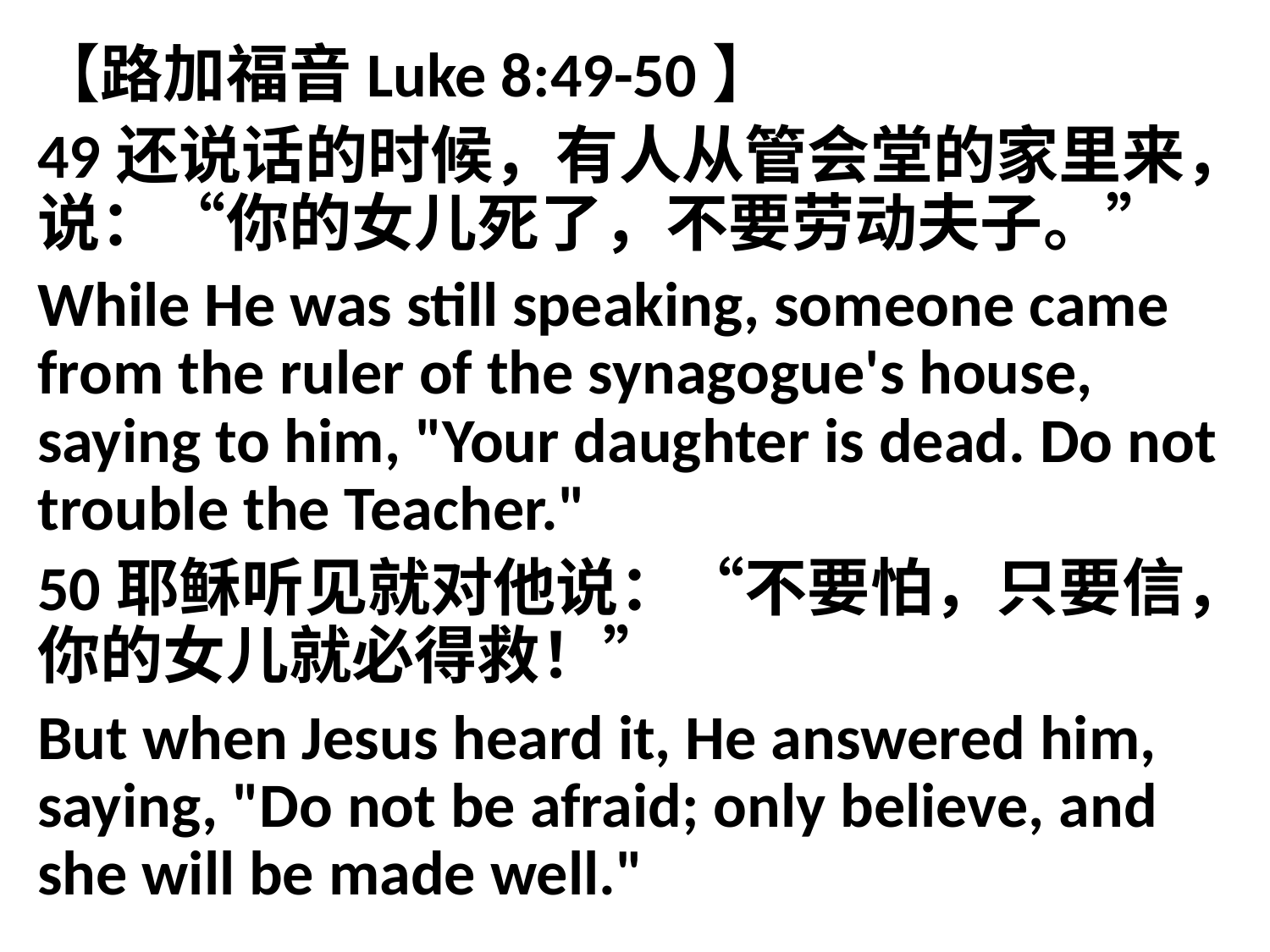

【路加福音Luke 8:49-50】
49还说话的时候，有人从管会堂的家里来，说：“你的女儿死了，不要劳动夫子。”
While He was still speaking, someone came from the ruler of the synagogue's house, saying to him, "Your daughter is dead. Do not trouble the Teacher."
50耶稣听见就对他说：“不要怕，只要信，你的女儿就必得救！”
But when Jesus heard it, He answered him, saying, "Do not be afraid; only believe, and she will be made well."